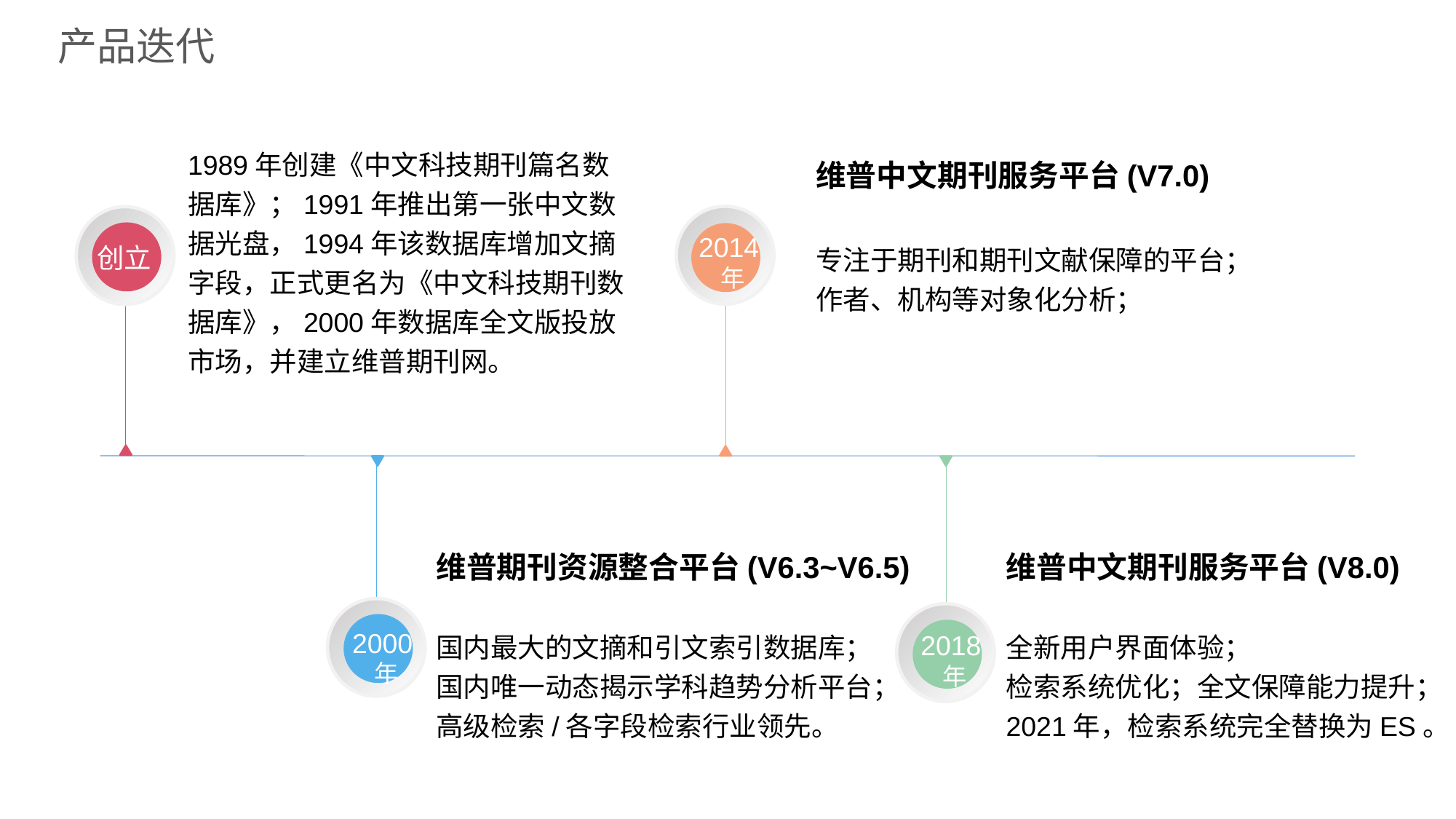

产品迭代
1989年创建《中文科技期刊篇名数据库》；1991年推出第一张中文数据光盘，1994年该数据库增加文摘字段，正式更名为《中文科技期刊数据库》，2000年数据库全文版投放市场，并建立维普期刊网。
维普中文期刊服务平台(V7.0)

专注于期刊和期刊文献保障的平台；
作者、机构等对象化分析；

2014
   年
创立

维普期刊资源整合平台(V6.3~V6.5)

国内最大的文摘和引文索引数据库；
国内唯一动态揭示学科趋势分析平台；
高级检索/各字段检索行业领先。
维普中文期刊服务平台(V8.0)

全新用户界面体验；
检索系统优化；全文保障能力提升；
2021年，检索系统完全替换为ES。
2000
   年
2018
   年